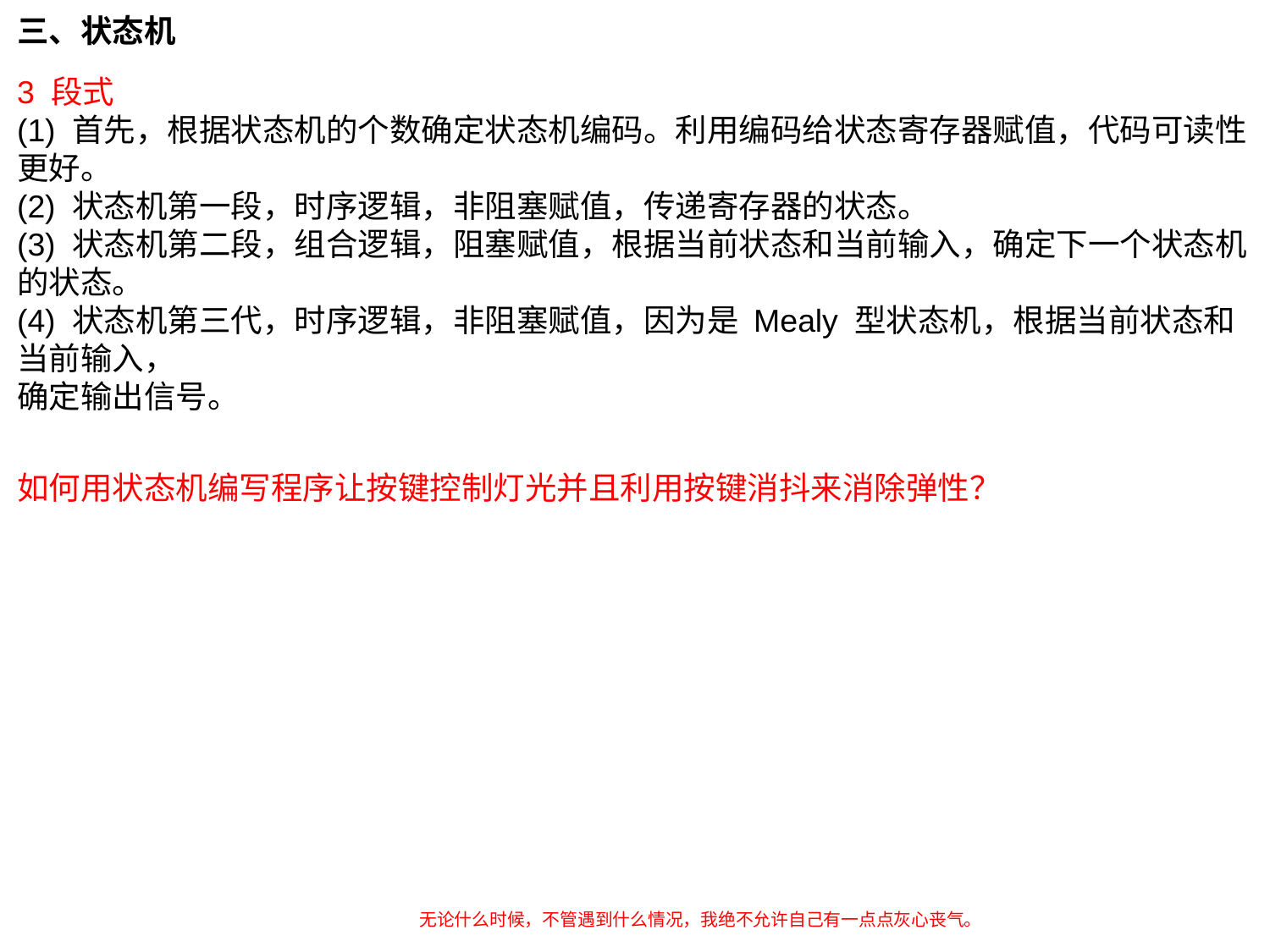

三、状态机
3 段式
(1) 首先，根据状态机的个数确定状态机编码。利用编码给状态寄存器赋值，代码可读性更好。
(2) 状态机第一段，时序逻辑，非阻塞赋值，传递寄存器的状态。
(3) 状态机第二段，组合逻辑，阻塞赋值，根据当前状态和当前输入，确定下一个状态机的状态。
(4) 状态机第三代，时序逻辑，非阻塞赋值，因为是 Mealy 型状态机，根据当前状态和当前输入，
确定输出信号。
如何用状态机编写程序让按键控制灯光并且利用按键消抖来消除弹性？
无论什么时候，不管遇到什么情况，我绝不允许自己有一点点灰心丧气。